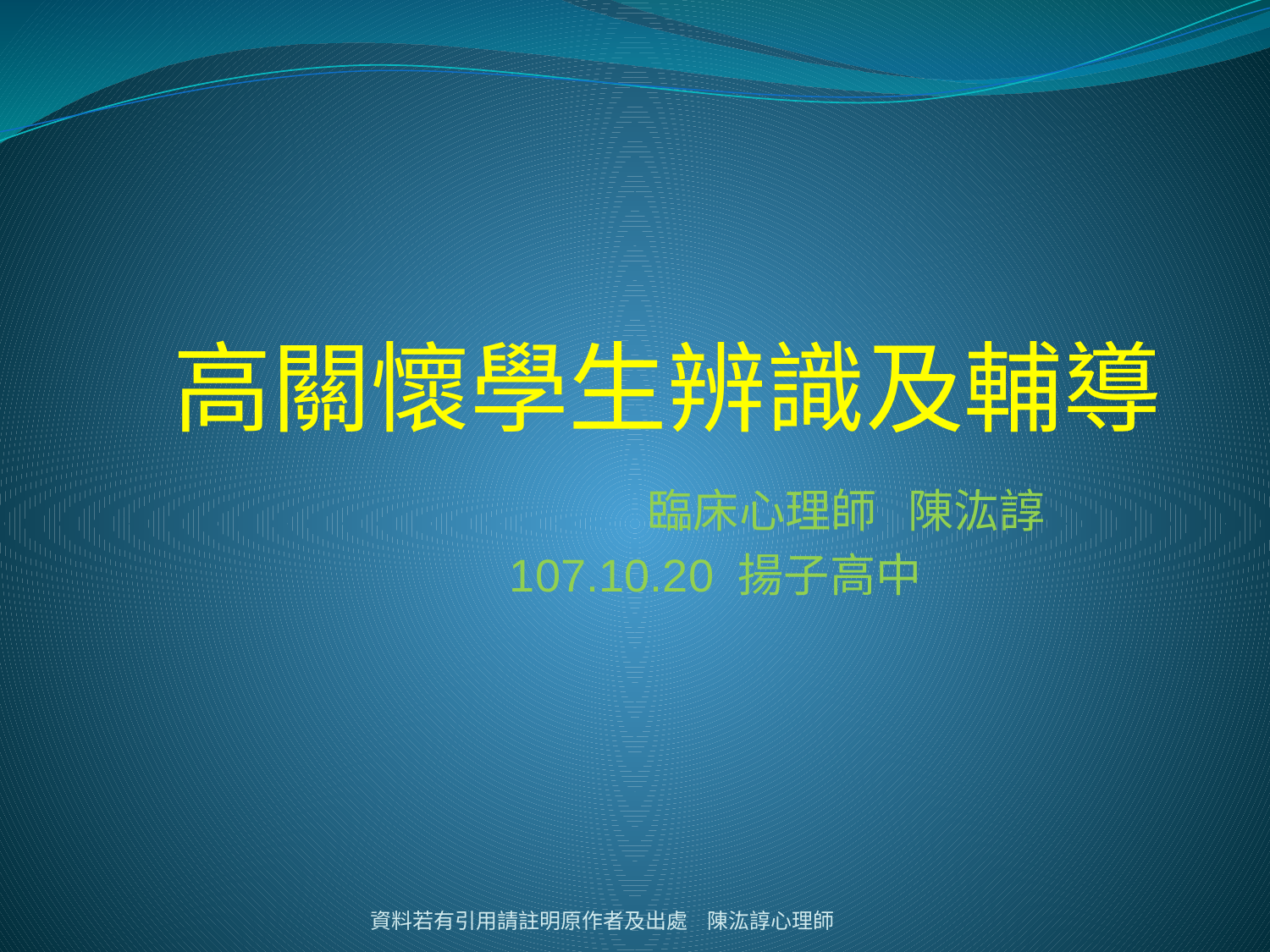

# 高關懷學生辨識及輔導
臨床心理師   陳汯諄
107.10.20 揚子高中
資料若有引用請註明原作者及出處   陳汯諄心理師